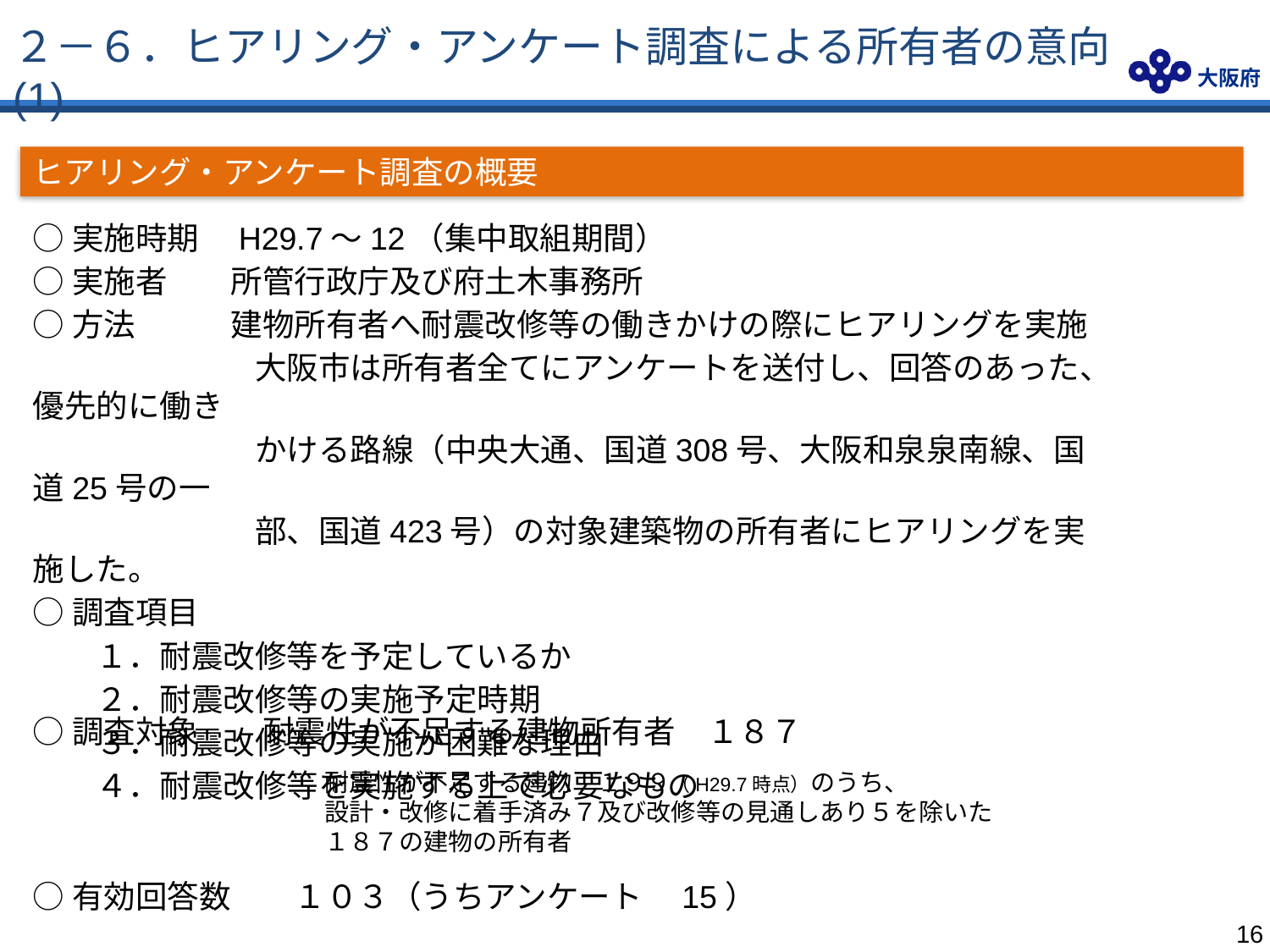

# ２－６．ヒアリング・アンケート調査による所有者の意向(1)
ヒアリング・アンケート調査の概要
○実施時期　H29.7～12（集中取組期間）
○実施者　　所管行政庁及び府土木事務所
○方法　　　建物所有者へ耐震改修等の働きかけの際にヒアリングを実施
　　　　　　　大阪市は所有者全てにアンケートを送付し、回答のあった、優先的に働き
　　　　　　　かける路線（中央大通、国道308号、大阪和泉泉南線、国道25号の一
　　　　　　　部、国道423号）の対象建築物の所有者にヒアリングを実施した。
○調査項目
　　１．耐震改修等を予定しているか
　　２．耐震改修等の実施予定時期
　　３．耐震改修等の実施が困難な理由
　　４．耐震改修等を実施する上で必要なもの
○調査対象　　耐震性が不足する建物所有者　１８７
耐震性が不足する建物　１９９（H29.7時点）のうち、
設計・改修に着手済み７及び改修等の見通しあり５を除いた
１８７の建物の所有者
○有効回答数　　１０３（うちアンケート　15）
16